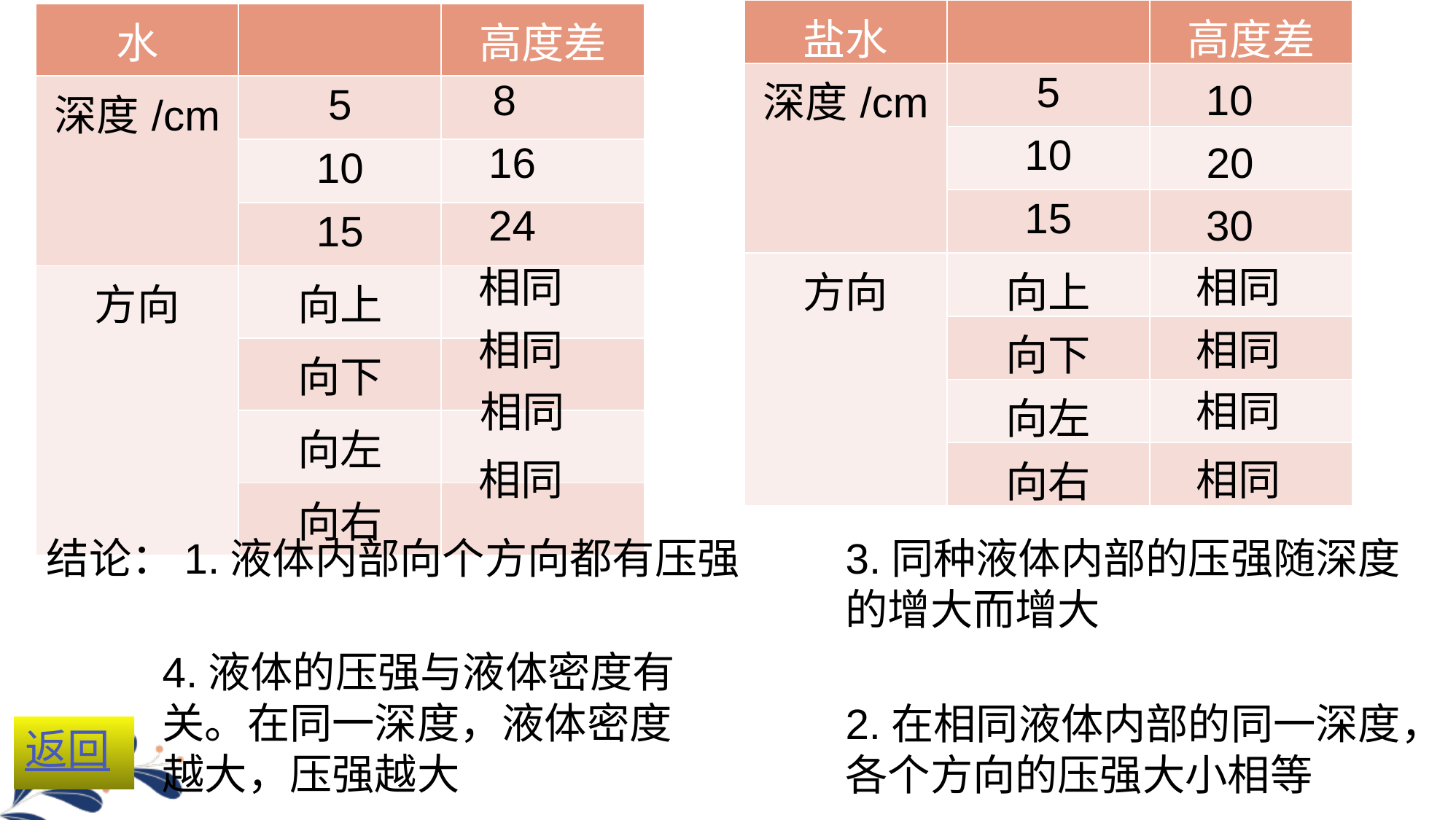

| 盐水 |  | 高度差 |
| --- | --- | --- |
| 深度/cm | 5 |  |
|  | 10 |  |
|  | 15 |  |
| 方向 | 向上 |  |
|  | 向下 |  |
|  | 向左 |  |
|  | 向右 |  |
| 水 |  | 高度差 |
| --- | --- | --- |
| 深度/cm | 5 |  |
|  | 10 |  |
|  | 15 |  |
| 方向 | 向上 |  |
|  | 向下 |  |
|  | 向左 |  |
|  | 向右 |  |
8
10
16
20
24
30
相同
相同
相同
相同
相同
相同
相同
相同
结论：1.液体内部向个方向都有压强
3.同种液体内部的压强随深度的增大而增大
4.液体的压强与液体密度有关。在同一深度，液体密度越大，压强越大
2.在相同液体内部的同一深度，各个方向的压强大小相等
返回